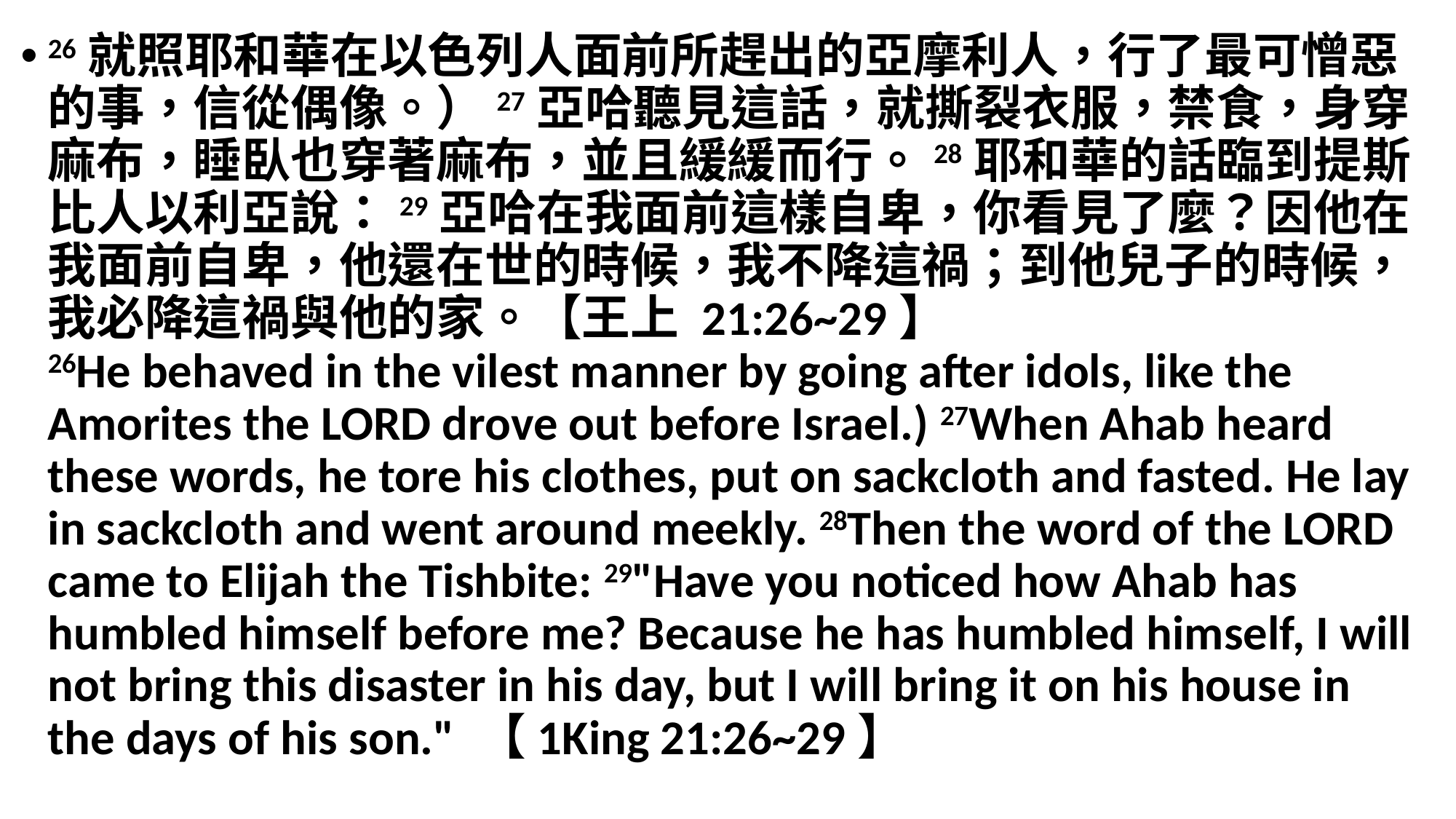

26就照耶和華在以色列人面前所趕出的亞摩利人，行了最可憎惡的事，信從偶像。）27亞哈聽見這話，就撕裂衣服，禁食，身穿麻布，睡臥也穿著麻布，並且緩緩而行。28耶和華的話臨到提斯比人以利亞說：29亞哈在我面前這樣自卑，你看見了麼？因他在我面前自卑，他還在世的時候，我不降這禍；到他兒子的時候，我必降這禍與他的家。【王上 21:26~29】
26He behaved in the vilest manner by going after idols, like the Amorites the LORD drove out before Israel.) 27When Ahab heard these words, he tore his clothes, put on sackcloth and fasted. He lay in sackcloth and went around meekly. 28Then the word of the LORD came to Elijah the Tishbite: 29"Have you noticed how Ahab has humbled himself before me? Because he has humbled himself, I will not bring this disaster in his day, but I will bring it on his house in the days of his son." 【1King 21:26~29】

#